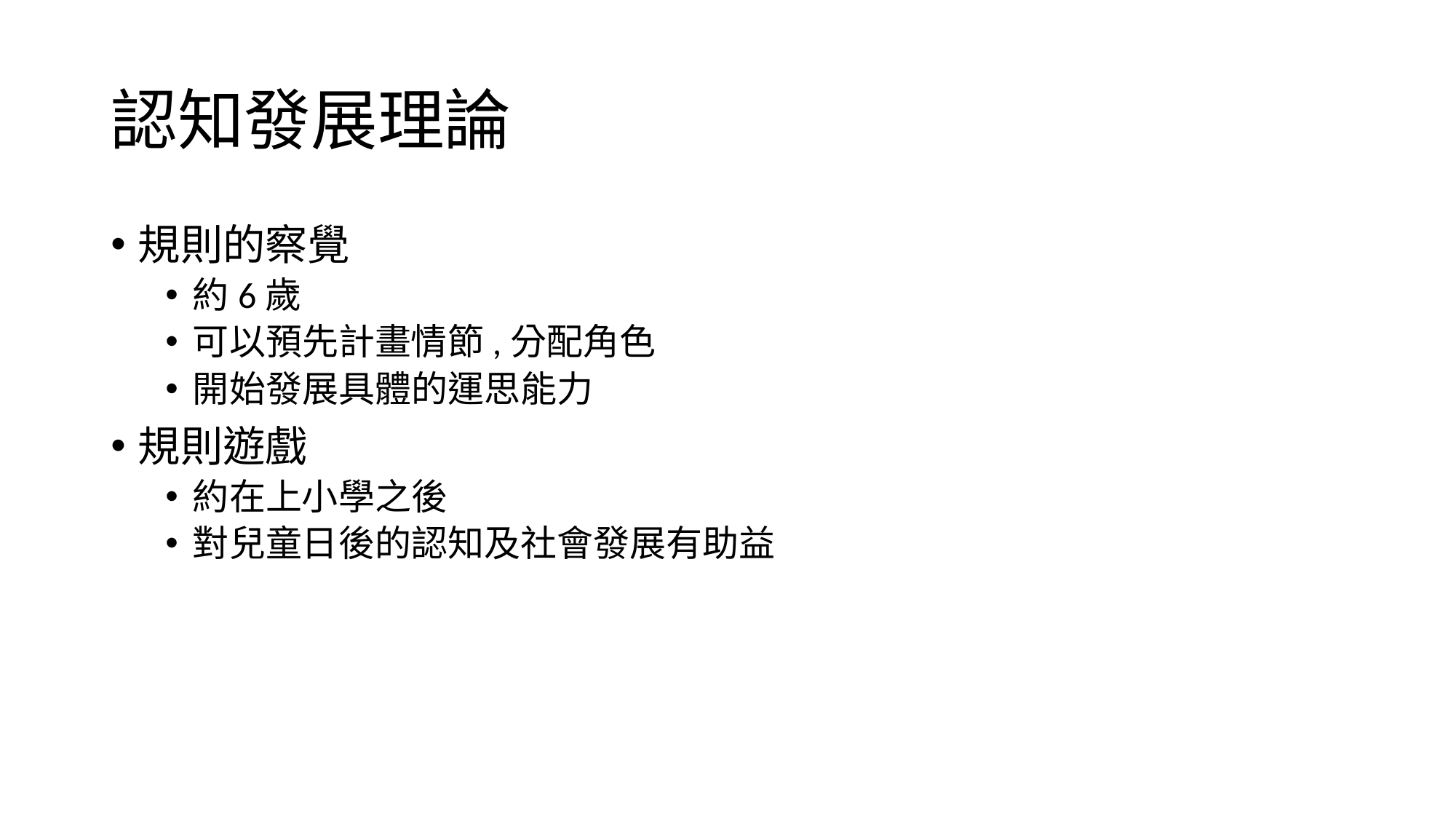

# 認知發展理論
規則的察覺
約6歲
可以預先計畫情節,分配角色
開始發展具體的運思能力
規則遊戲
約在上小學之後
對兒童日後的認知及社會發展有助益